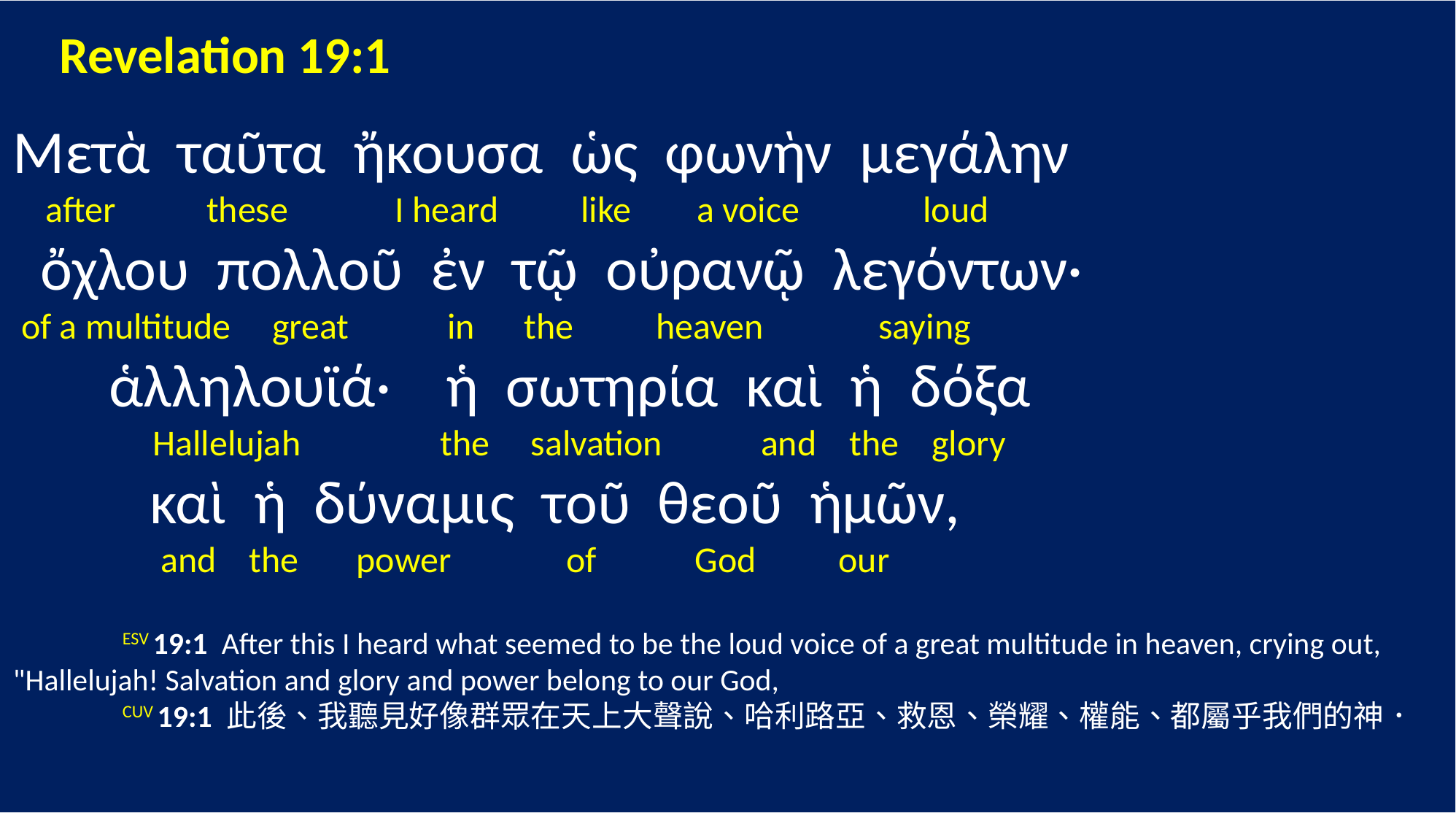

Revelation 19:1

Μετὰ  ταῦτα  ἤκουσα  ὡς  φωνὴν  μεγάλην
    after           these             I heard          like        a voice               loud
  ὄχλου  πολλοῦ  ἐν  τῷ  οὐρανῷ  λεγόντων·
 of a multitude     great            in      the          heaven              saying
       ἁλληλουϊά·    ἡ  σωτηρία  καὶ  ἡ  δόξα
                 Hallelujah                 the     salvation            and    the    glory
          καὶ  ἡ  δύναμις  τοῦ  θεοῦ  ἡμῶν,
                  and    the       power              of            God          our

	ESV 19:1  After this I heard what seemed to be the loud voice of a great multitude in heaven, crying out, "Hallelujah! Salvation and glory and power belong to our God,
	CUV 19:1 此後、我聽見好像群眾在天上大聲說、哈利路亞、救恩、榮耀、權能、都屬乎我們的神．